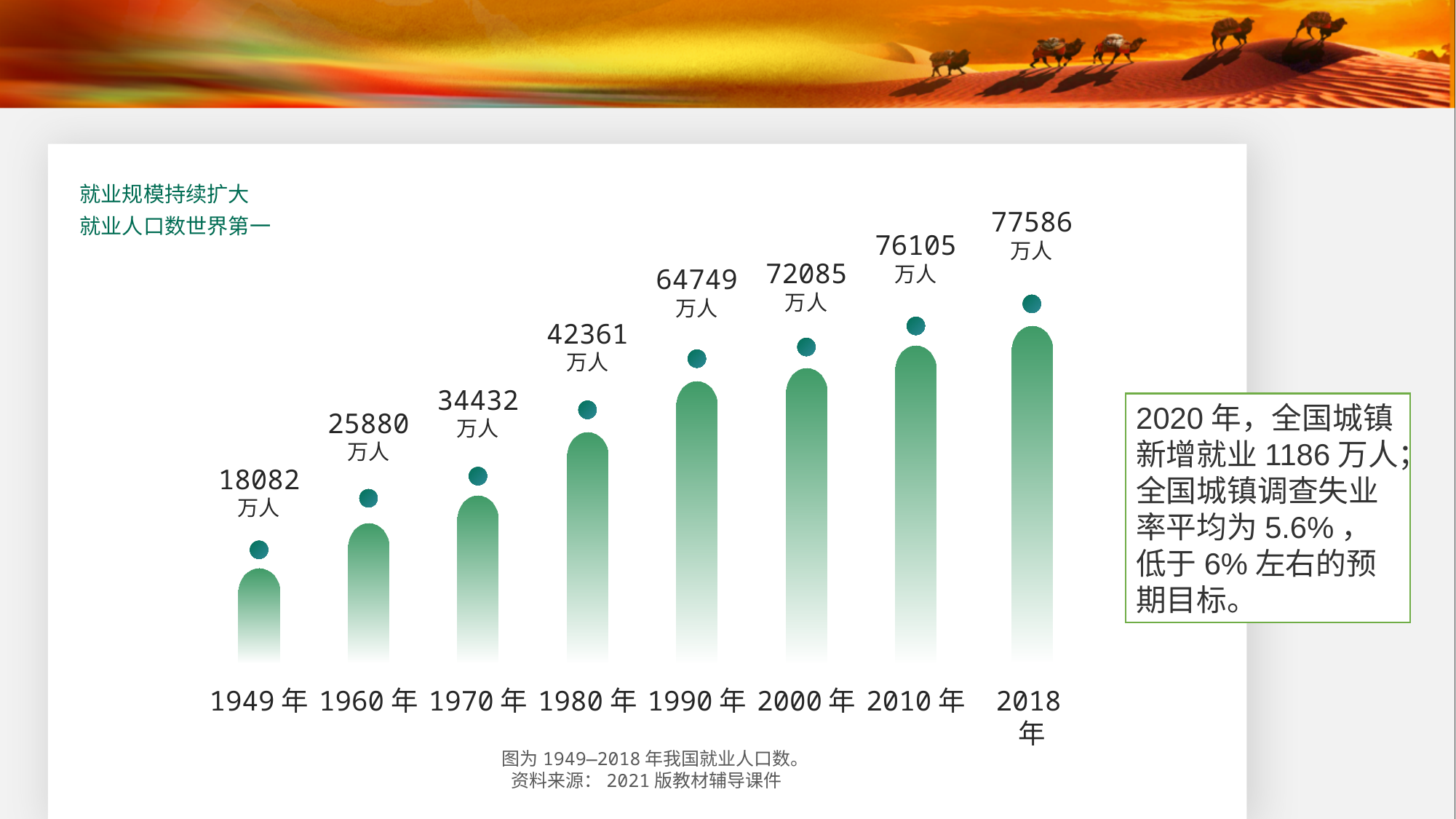

就业规模持续扩大
就业人口数世界第一
77586
万人

2018年
76105
万人

2010年
72085
万人

2000年
64749
万人

1990年
42361
万人

1980年
34432
万人

1970年
2020年，全国城镇新增就业1186万人；全国城镇调查失业率平均为5.6%，低于6%左右的预期目标。
25880
万人

1960年
18082
万人

1949年
图为1949—2018年我国就业人口数。
资料来源：2021版教材辅导课件